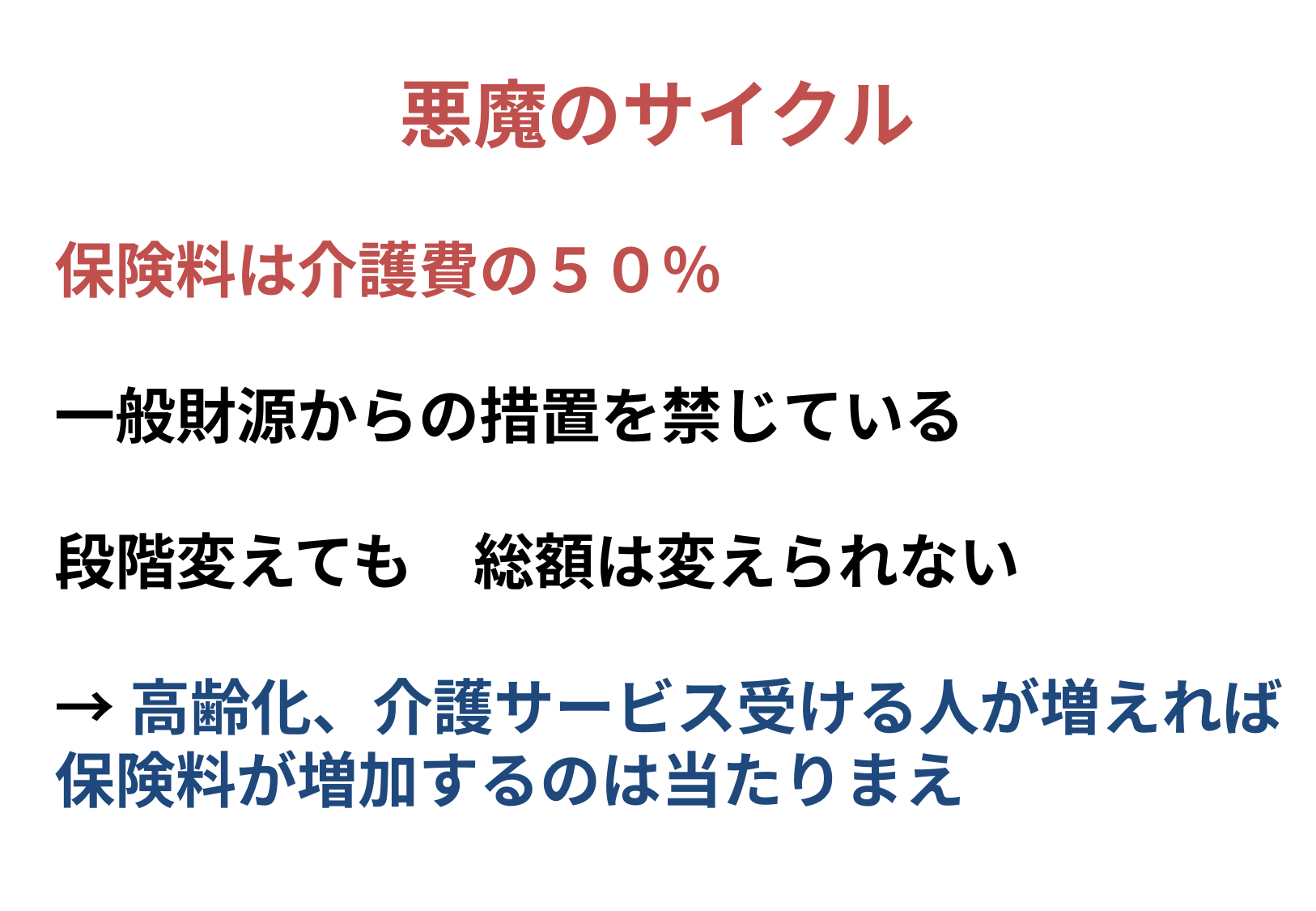

# 悪魔のサイクル
保険料は介護費の５０％

一般財源からの措置を禁じている

段階変えても　総額は変えられない

→高齢化、介護サービス受ける人が増えれば
保険料が増加するのは当たりまえ